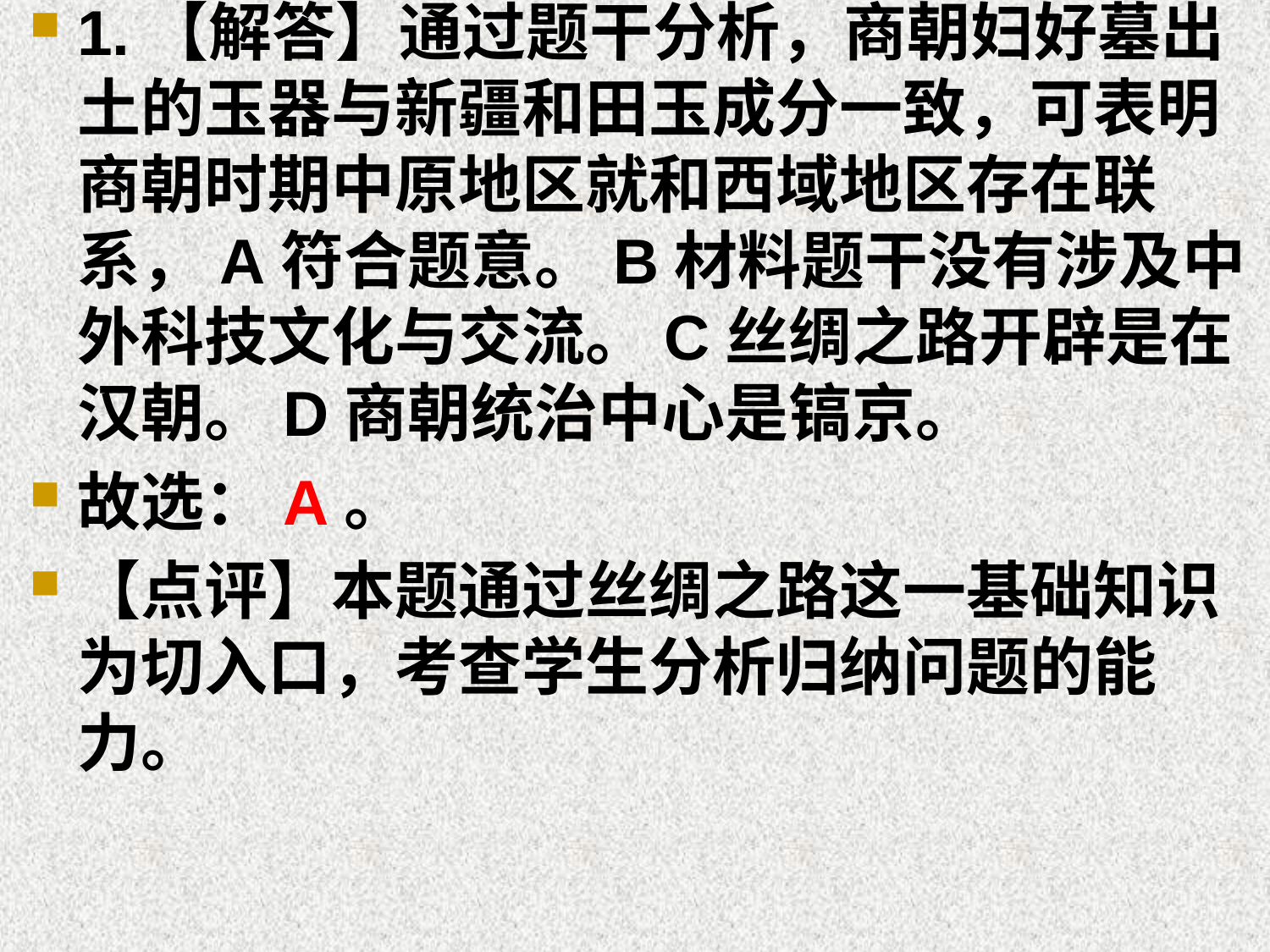

1.【解答】通过题干分析，商朝妇好墓出土的玉器与新疆和田玉成分一致，可表明商朝时期中原地区就和西域地区存在联系，A符合题意。B材料题干没有涉及中外科技文化与交流。C丝绸之路开辟是在汉朝。D商朝统治中心是镐京。
故选：A。
【点评】本题通过丝绸之路这一基础知识为切入口，考查学生分析归纳问题的能力。
#